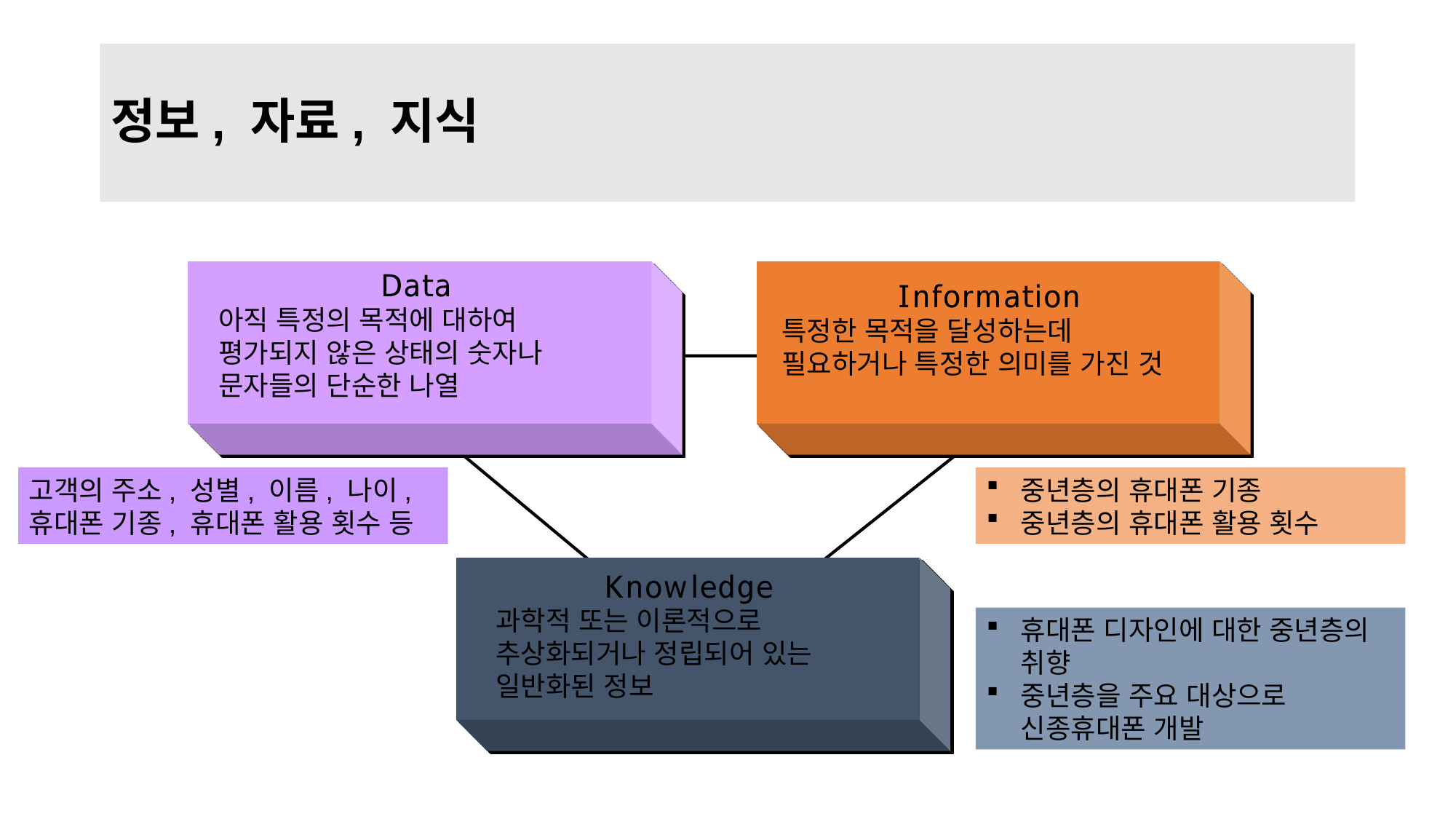

# 정보, 자료, 지식

Data
아직 특정의 목적에 대하여 평가되지 않은 상태의 숫자나 문자들의 단순한 나열

Information
특정한 목적을 달성하는데 필요하거나 특정한 의미를 가진 것

고객의 주소, 성별, 이름, 나이, 휴대폰 기종, 휴대폰 활용 횟수 등
중년층의 휴대폰 기종
중년층의 휴대폰 활용 횟수

Knowledge
과학적 또는 이론적으로 추상화되거나 정립되어 있는 일반화된 정보
휴대폰 디자인에 대한 중년층의 취향
중년층을 주요 대상으로 신종휴대폰 개발